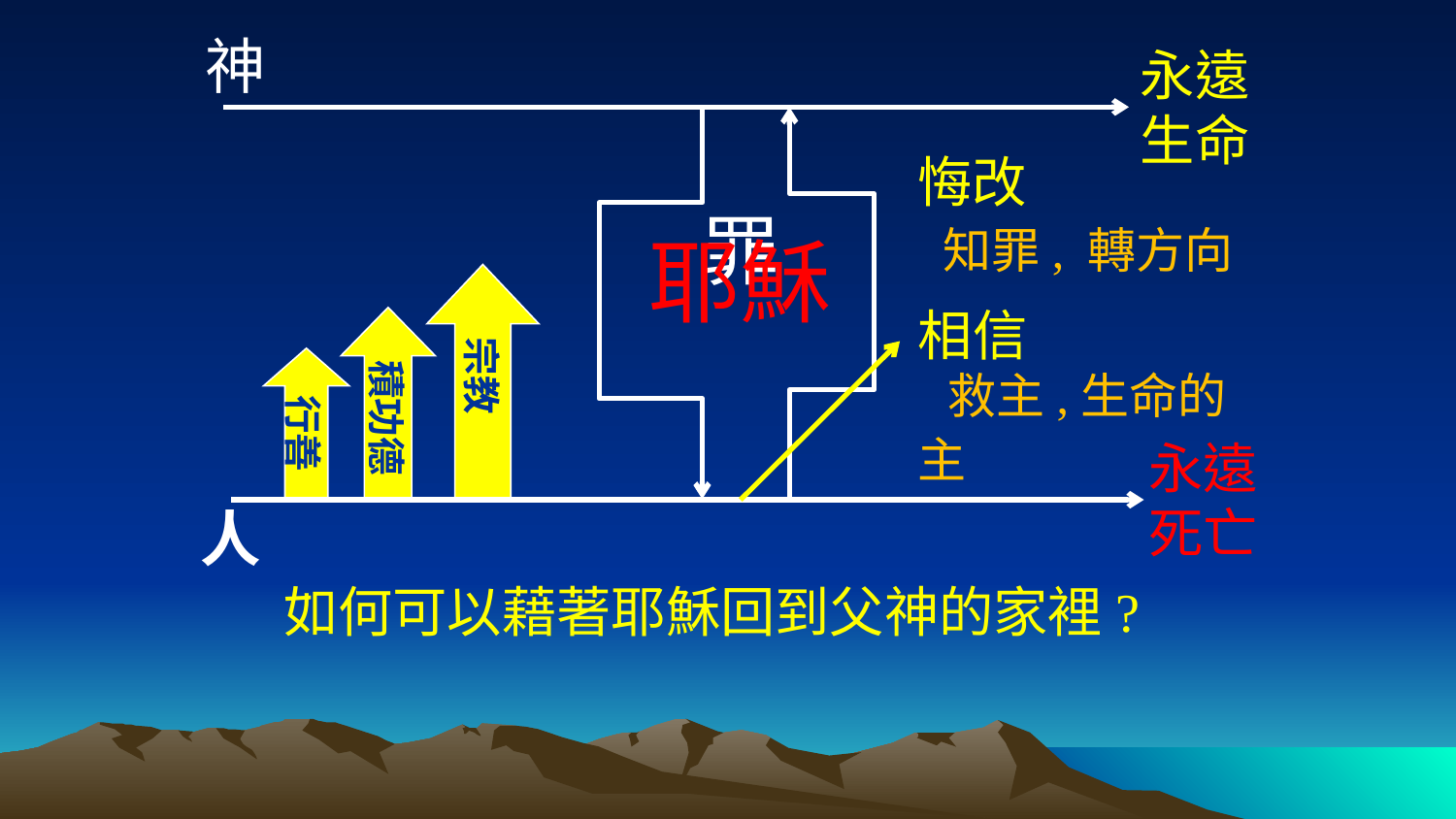

神
永遠
生命
悔改
 知罪, 轉方向

罪
耶穌

相信
 救主,生命的主

宗教

積功德
行善
永遠
死亡
人
如何可以藉著耶穌回到父神的家裡?